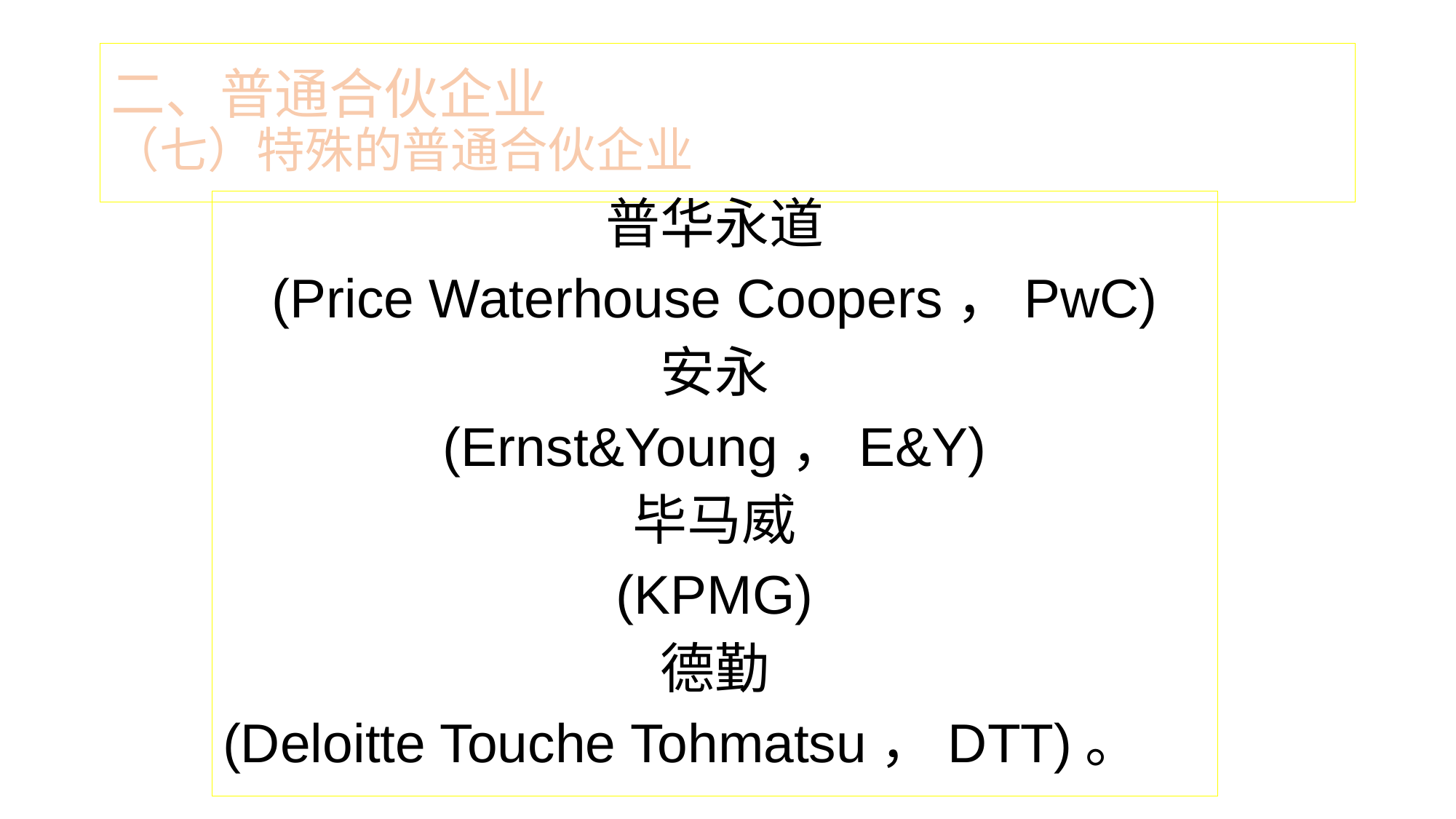

# 二、普通合伙企业 （七）特殊的普通合伙企业
普华永道
(Price Waterhouse Coopers，PwC)
安永
(Ernst&Young，E&Y)
毕马威
(KPMG)
德勤
(Deloitte Touche Tohmatsu，DTT)。